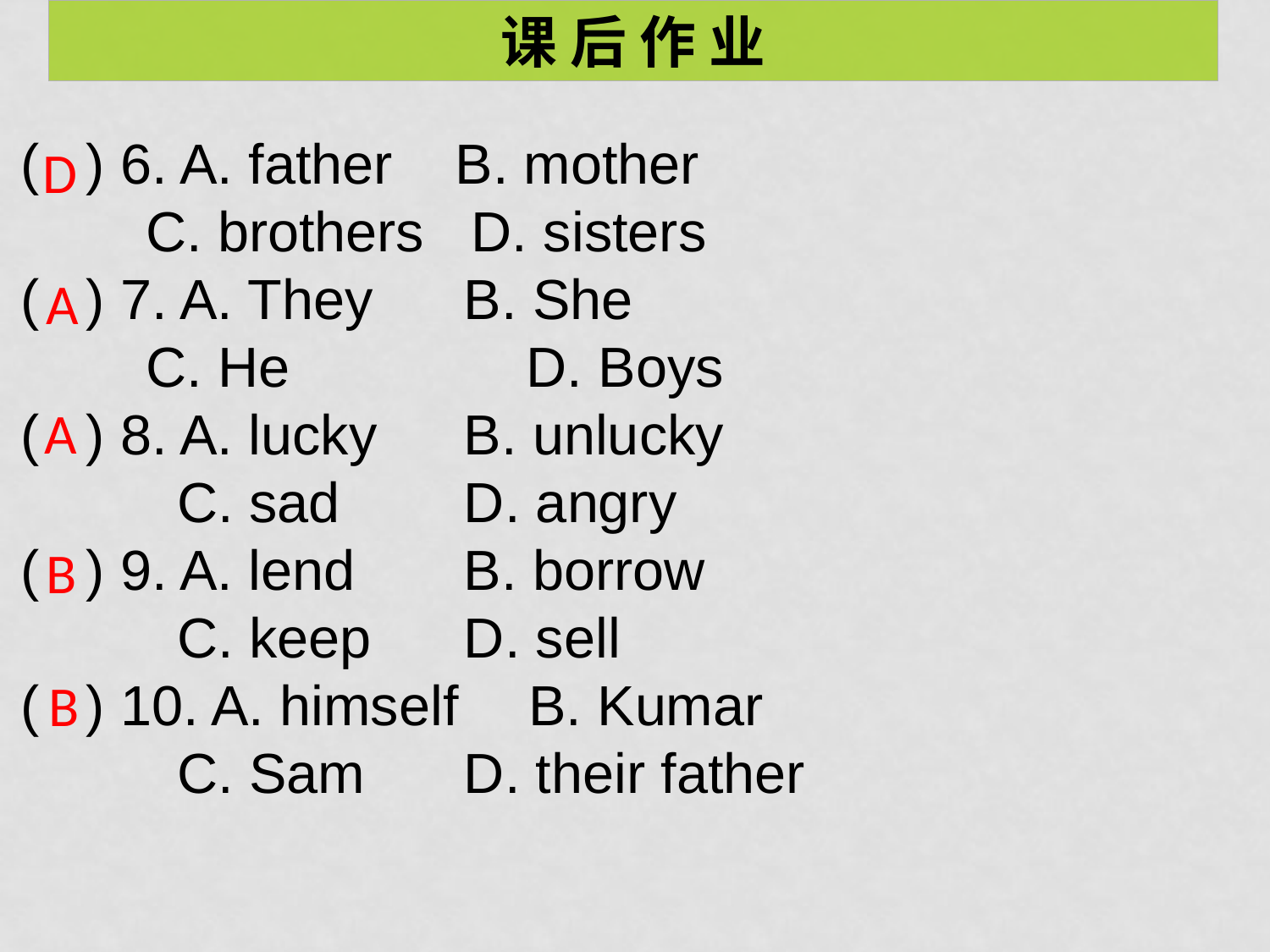

课 后 作 业
(   ) 6. A. father    B. mother
        C. brothers   D. sisters
(   ) 7. A. They	    B. She
        C. He	        D. Boys
(   ) 8. A. lucky	    B. unlucky
          C. sad	    D. angry
(   ) 9. A. lend	    B. borrow
          C. keep	    D. sell
(   ) 10. A. himself	B. Kumar
          C. Sam 	    D. their father
D
A
A
B
B